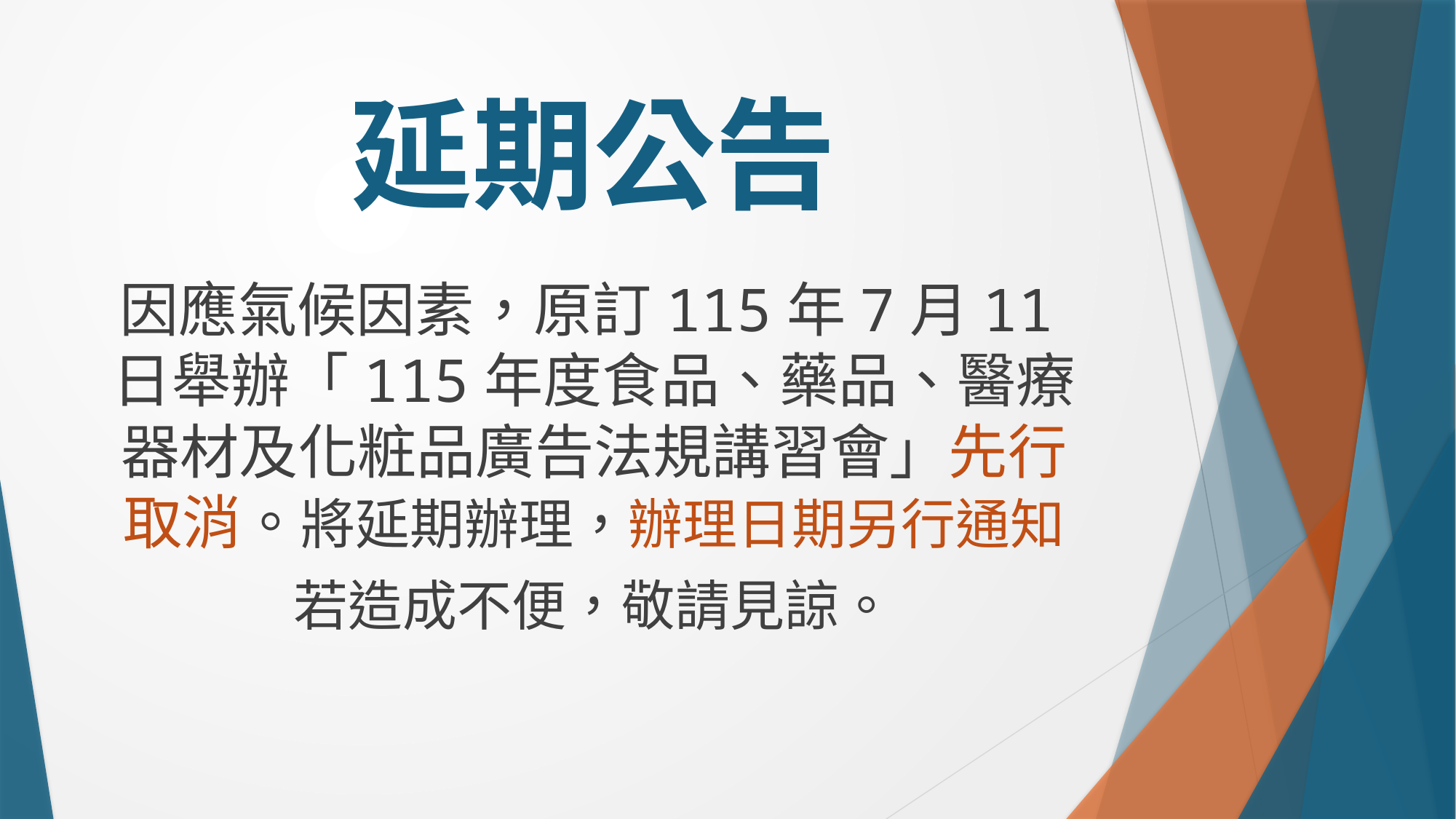

# 延期公告
因應氣候因素，原訂115年7月11日舉辦「115年度食品、藥品、醫療器材及化粧品廣告法規講習會」先行取消。將延期辦理，辦理日期另行通知
若造成不便，敬請見諒。